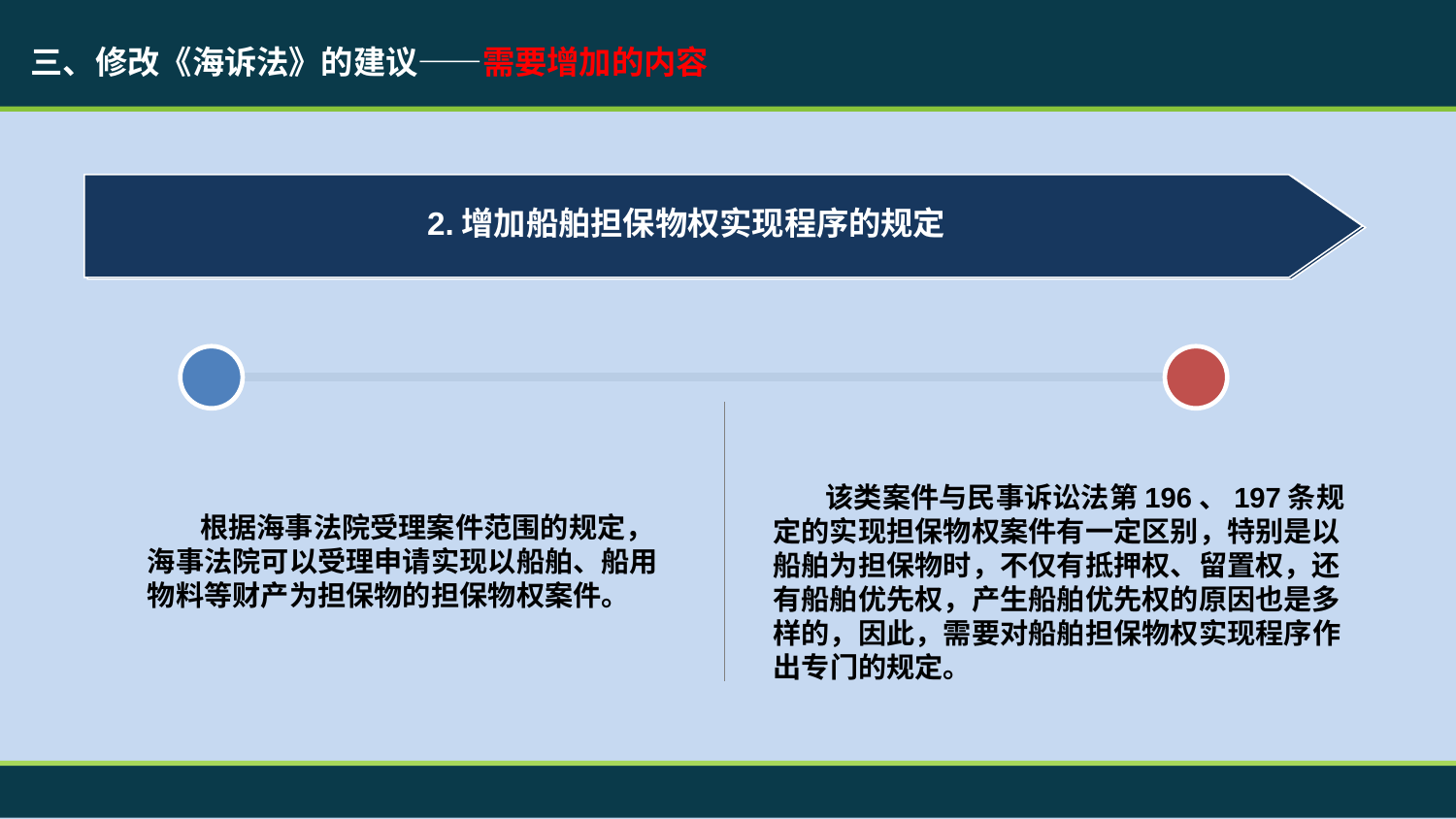

三、修改《海诉法》的建议——需要增加的内容

2.增加船舶担保物权实现程序的规定

2.增加船舶担保物权实现程序的规定

       该类案件与民事诉讼法第196、197条规定的实现担保物权案件有一定区别，特别是以船舶为担保物时，不仅有抵押权、留置权，还有船舶优先权，产生船舶优先权的原因也是多样的，因此，需要对船舶担保物权实现程序作出专门的规定。
       根据海事法院受理案件范围的规定，海事法院可以受理申请实现以船舶、船用物料等财产为担保物的担保物权案件。